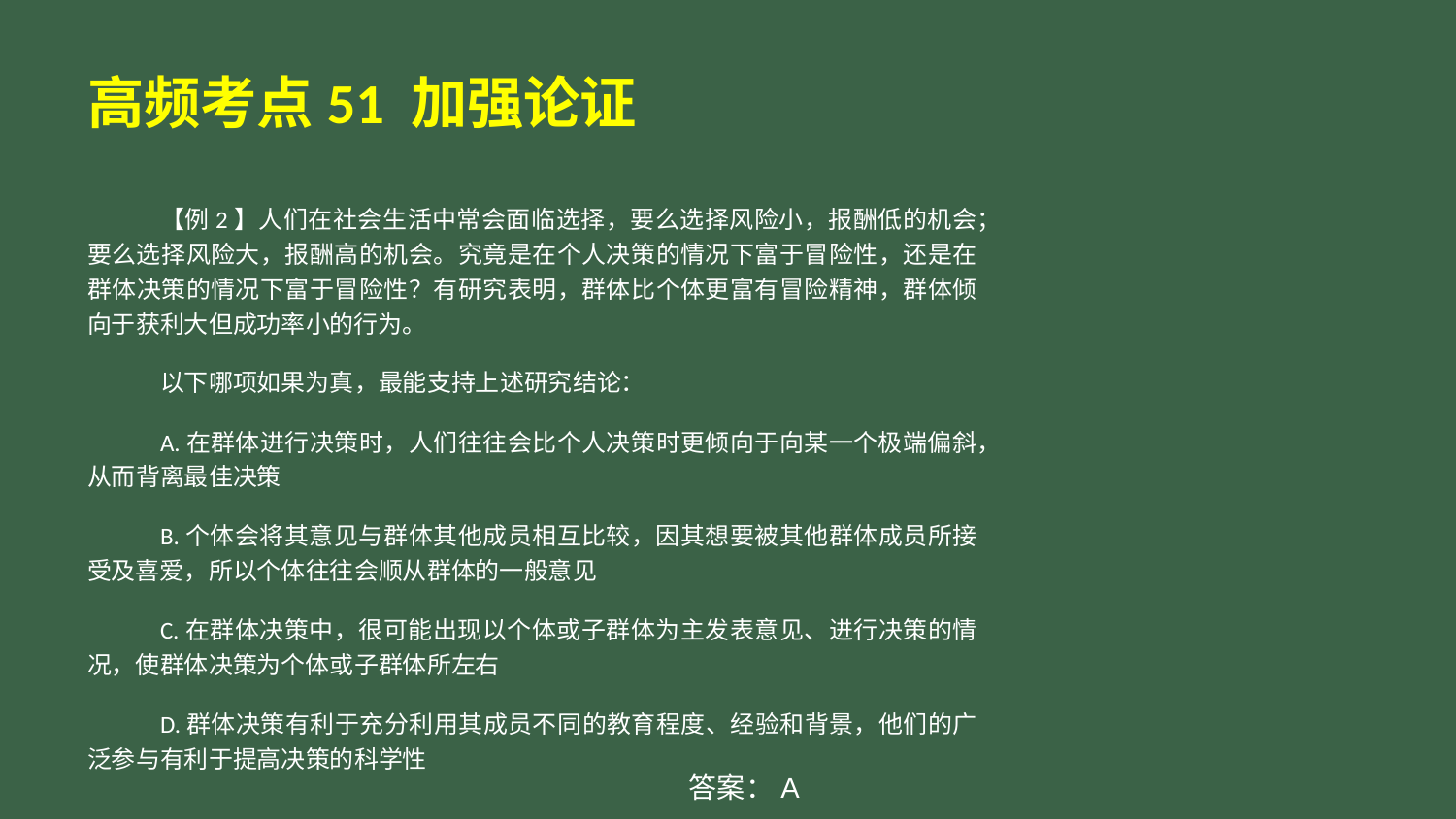

# 高频考点51 加强论证
【例2】人们在社会生活中常会面临选择，要么选择风险小，报酬低的机会；要么选择风险大，报酬高的机会。究竟是在个人决策的情况下富于冒险性，还是在群体决策的情况下富于冒险性？有研究表明，群体比个体更富有冒险精神，群体倾向于获利大但成功率小的行为。
以下哪项如果为真，最能支持上述研究结论：
A.在群体进行决策时，人们往往会比个人决策时更倾向于向某一个极端偏斜，从而背离最佳决策
B.个体会将其意见与群体其他成员相互比较，因其想要被其他群体成员所接受及喜爱，所以个体往往会顺从群体的一般意见
C.在群体决策中，很可能出现以个体或子群体为主发表意见、进行决策的情况，使群体决策为个体或子群体所左右
D.群体决策有利于充分利用其成员不同的教育程度、经验和背景，他们的广泛参与有利于提高决策的科学性

答案：A